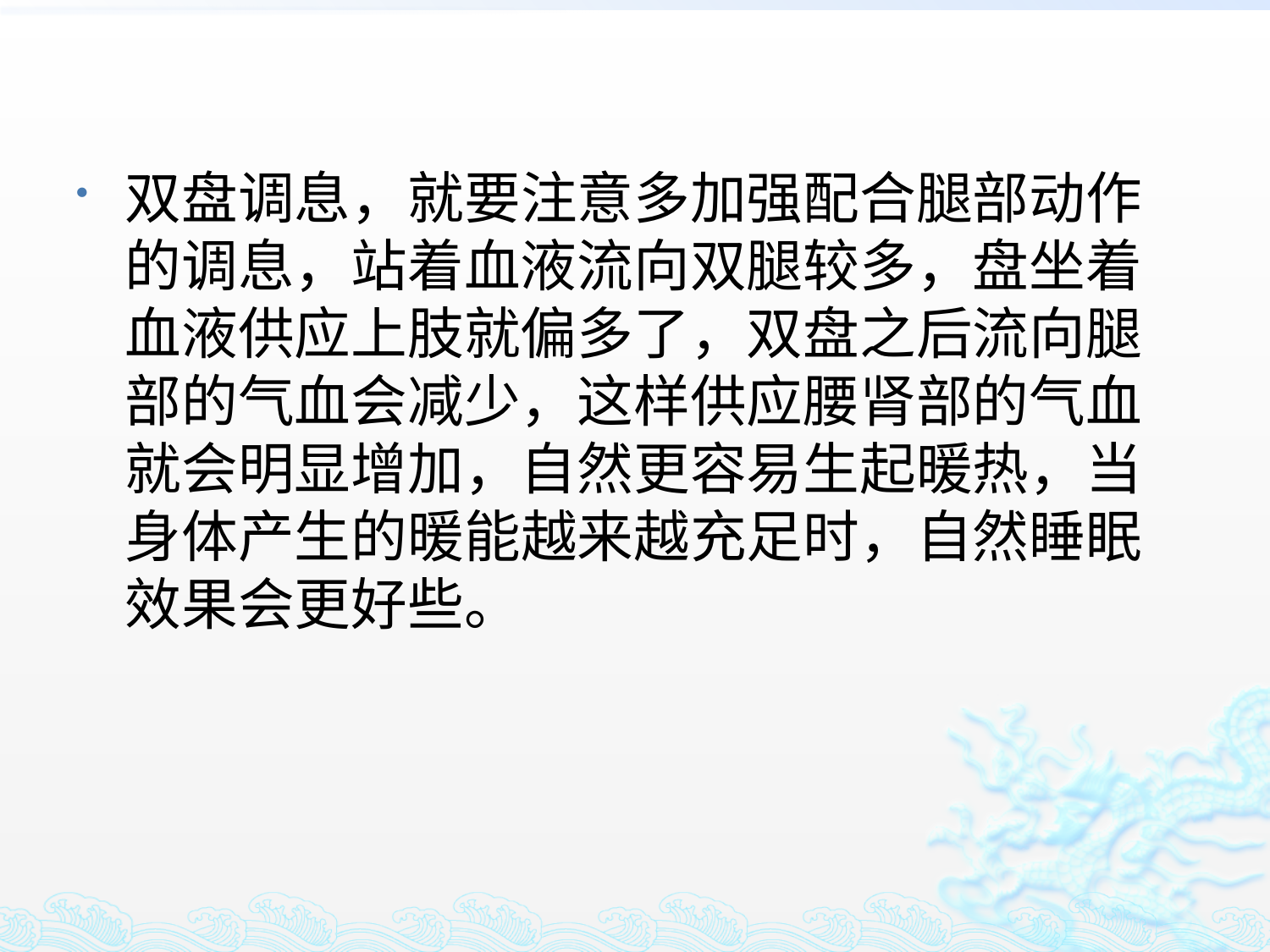

双盘调息，就要注意多加强配合腿部动作的调息，站着血液流向双腿较多，盘坐着血液供应上肢就偏多了，双盘之后流向腿部的气血会减少，这样供应腰肾部的气血就会明显增加，自然更容易生起暖热，当身体产生的暖能越来越充足时，自然睡眠效果会更好些。